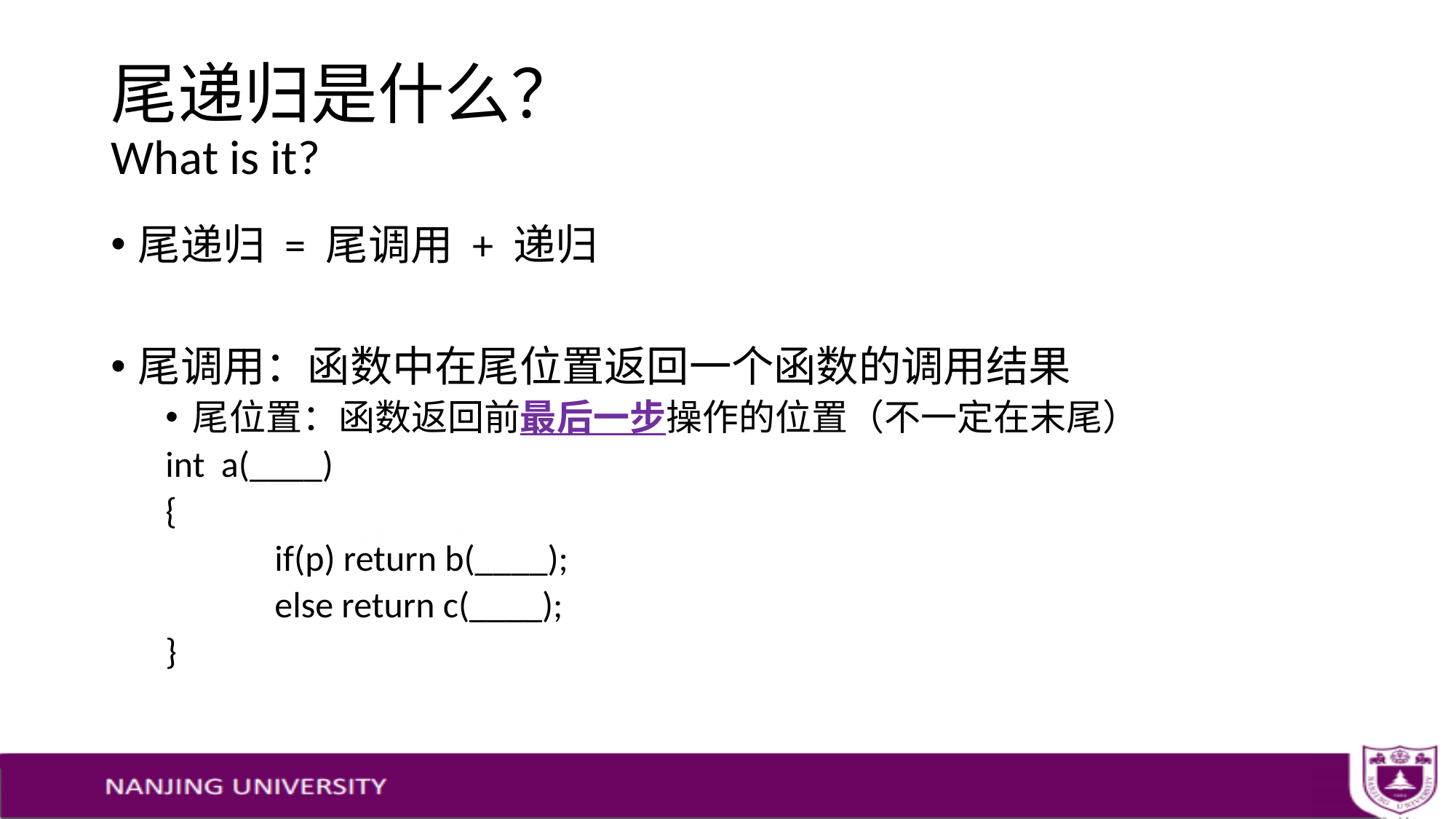

# 尾递归是什么？ What is it?
尾递归 = 尾调用 + 递归

尾调用：函数中在尾位置返回一个函数的调用结果
尾位置：函数返回前最后一步操作的位置（不一定在末尾）
int  a(____)
{
	if(p) return b(____);
	else return c(____);
}